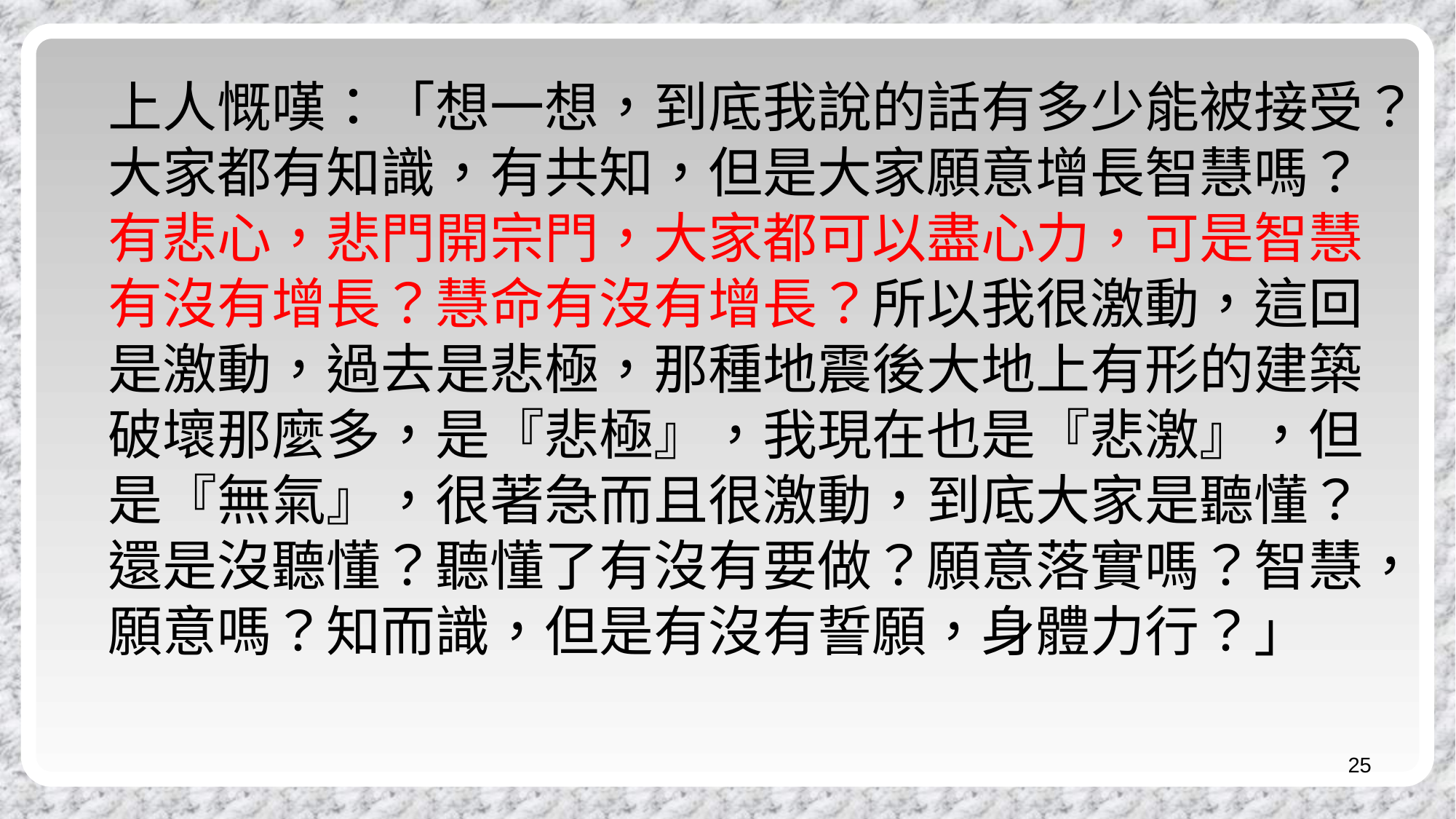

上人慨嘆：「想一想，到底我說的話有多少能被接受？大家都有知識，有共知，但是大家願意增長智慧嗎？有悲心，悲門開宗門，大家都可以盡心力，可是智慧有沒有增長？慧命有沒有增長？所以我很激動，這回是激動，過去是悲極，那種地震後大地上有形的建築破壞那麼多，是『悲極』，我現在也是『悲激』，但是『無氣』，很著急而且很激動，到底大家是聽懂？還是沒聽懂？聽懂了有沒有要做？願意落實嗎？智慧，願意嗎？知而識，但是有沒有誓願，身體力行？」
25